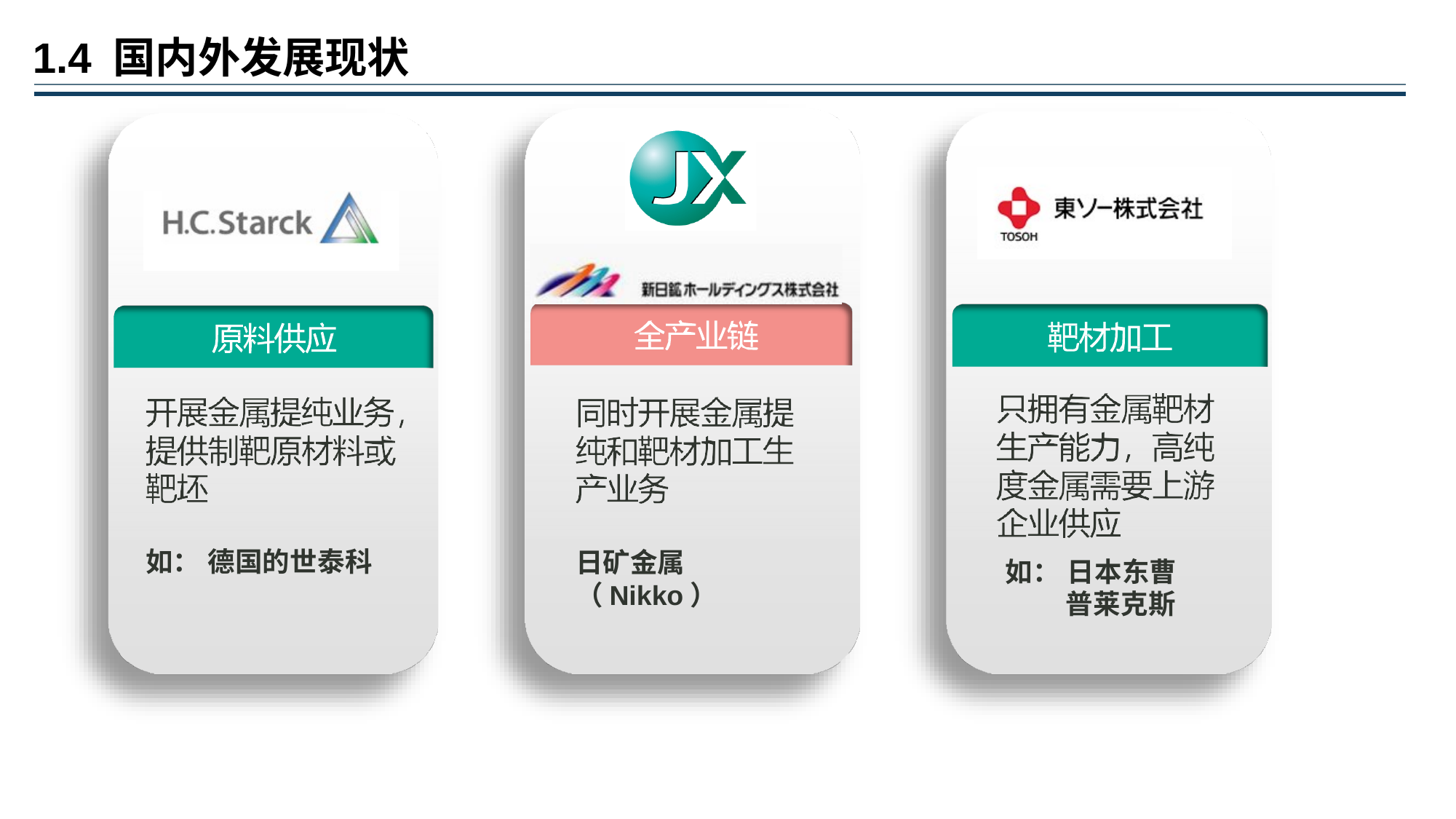

1.4 国内外发展现状

如： 德国的世泰科
日矿金属（Nikko）
如： 日本东曹
普莱克斯
10